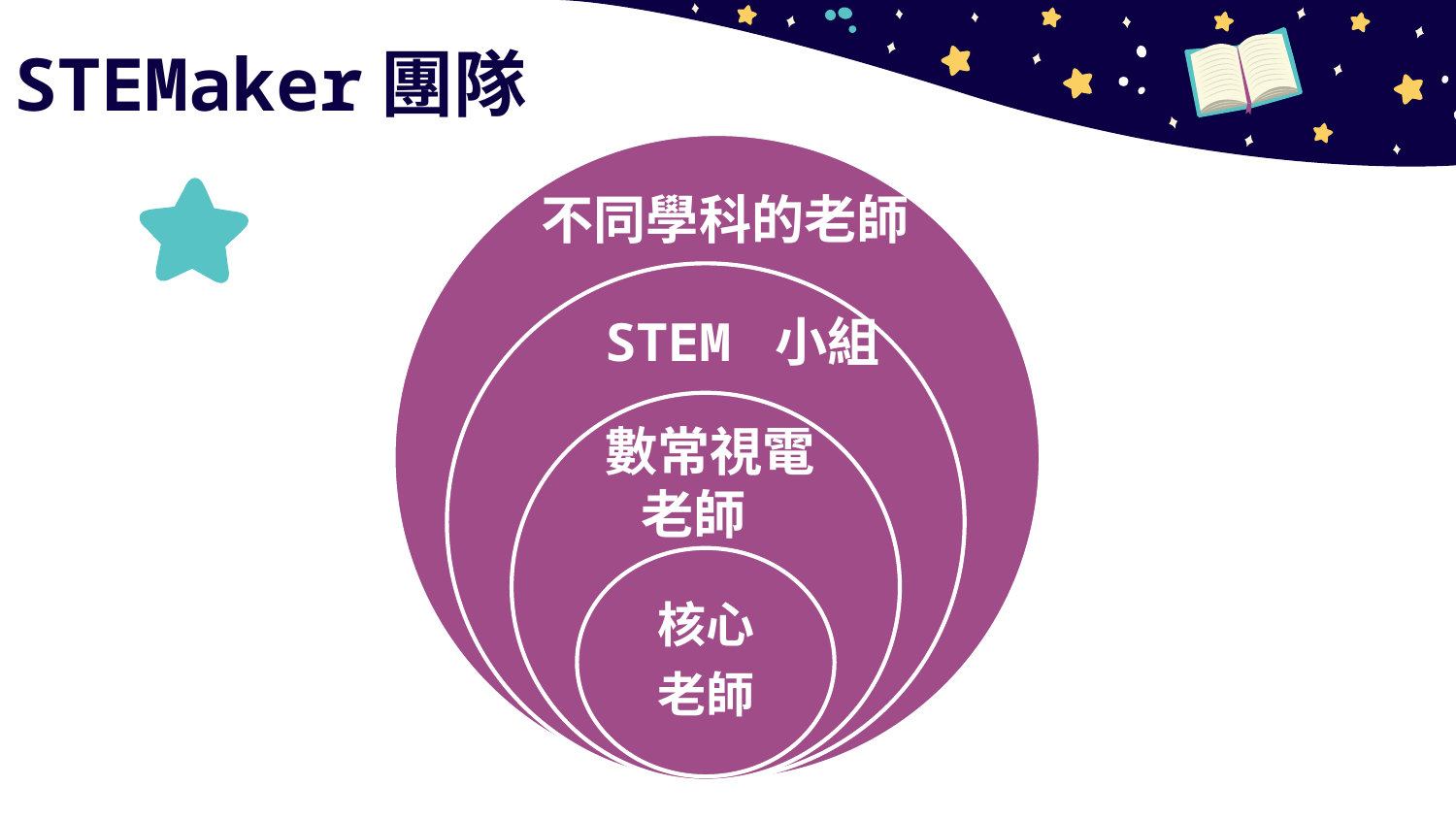

STEMaker團隊

核心
老師

不同學科的老師
STEM 小組
數常視電
  老師